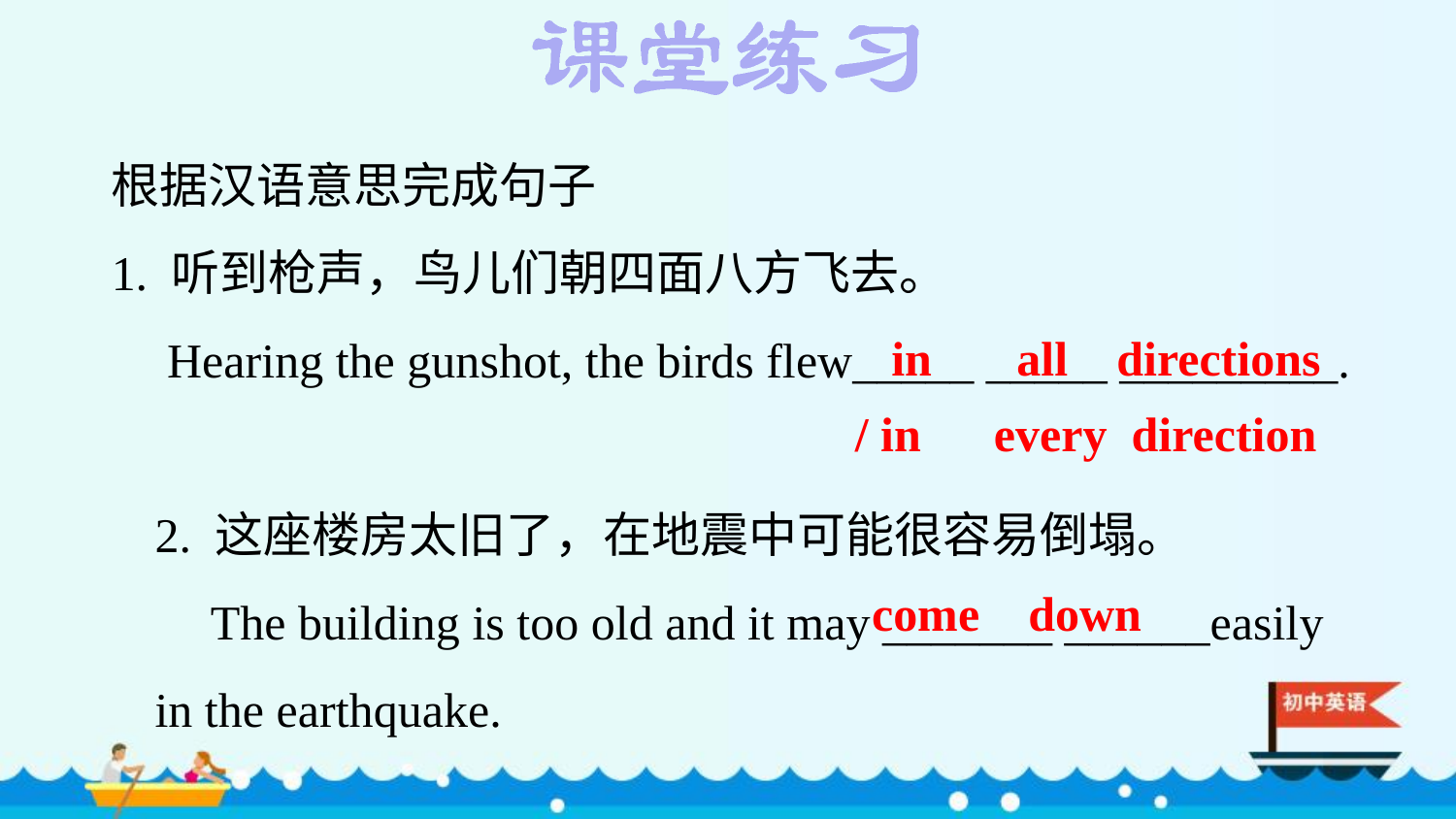

根据汉语意思完成句子
1. 听到枪声，鸟儿们朝四面八方飞去。
 Hearing the gunshot, the birds flew_____ _____ _________.

2. 这座楼房太旧了，在地震中可能很容易倒塌。
 The building is too old and it may _______ ______easily in the earthquake.
   in       all    directions
/ in      every  direction
come    down